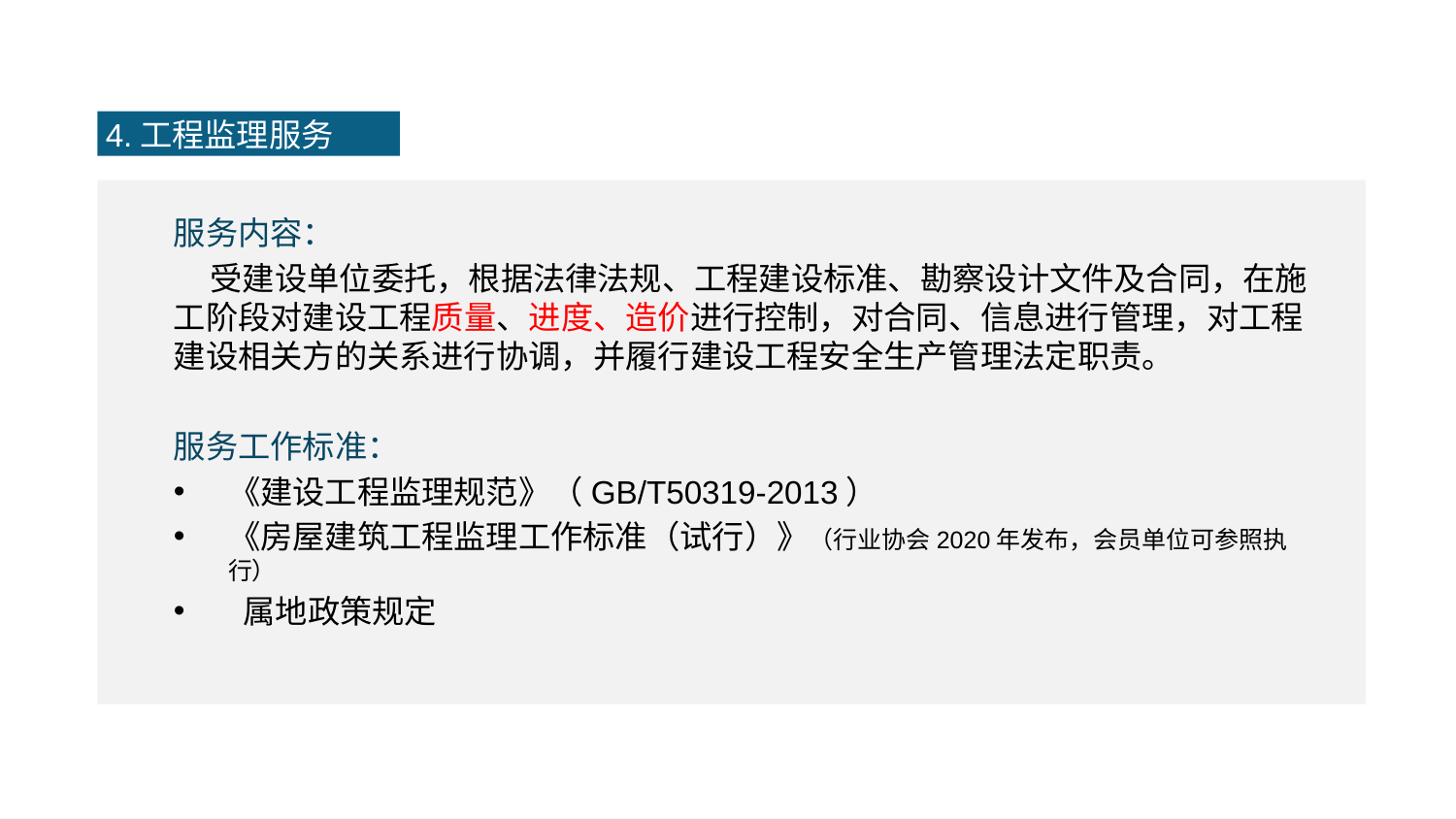

4.工程监理服务

服务内容：
    受建设单位委托，根据法律法规、工程建设标准、勘察设计文件及合同，在施工阶段对建设工程质量、进度、造价进行控制，对合同、信息进行管理，对工程建设相关方的关系进行协调，并履行建设工程安全生产管理法定职责。

服务工作标准：
《建设工程监理规范》（GB/T50319-2013）
《房屋建筑工程监理工作标准（试行）》（行业协会2020年发布，会员单位可参照执行）
 属地政策规定